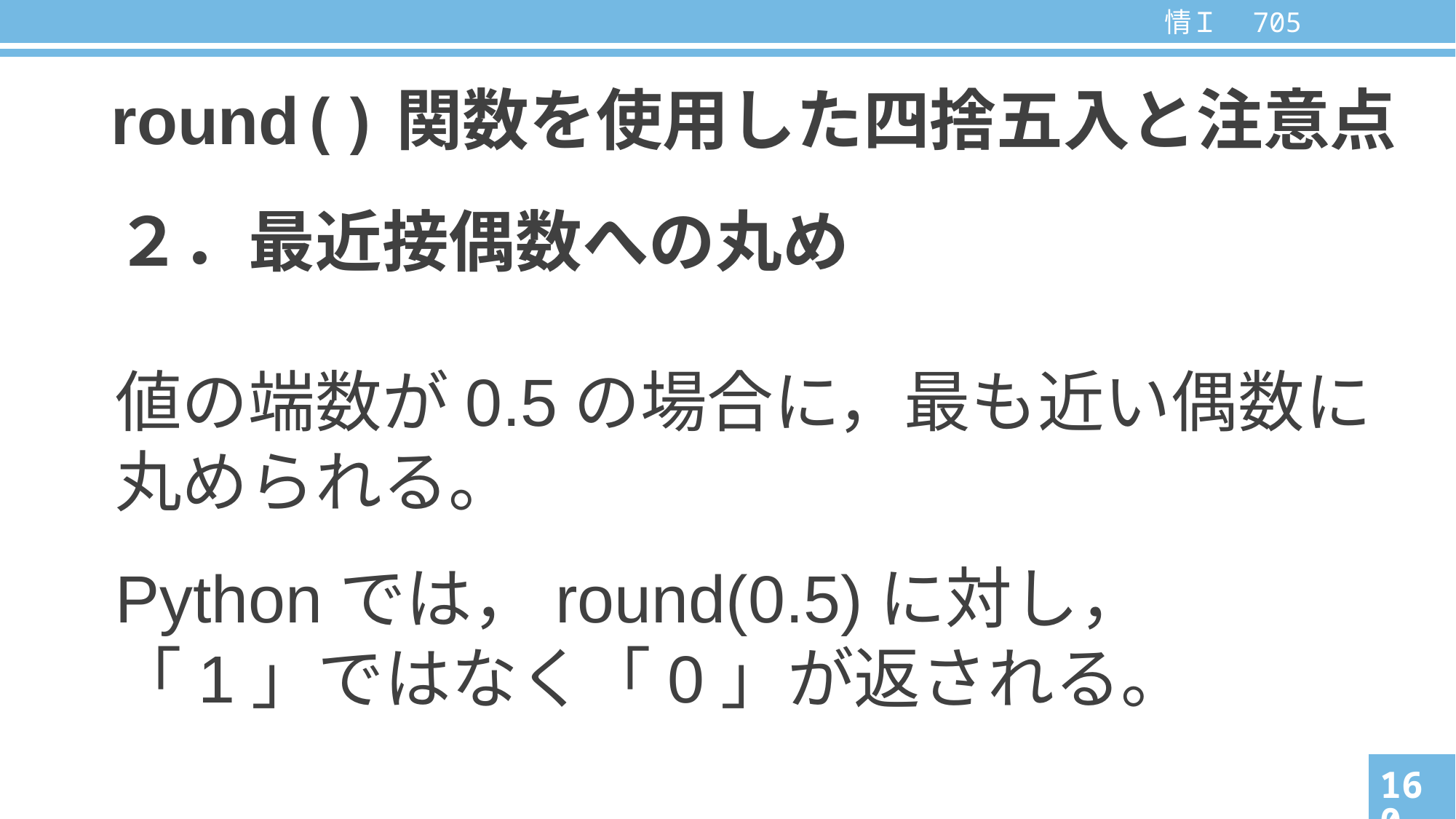

# round()関数を使用した四捨五入と注意点
２．最近接偶数への丸め

値の端数が0.5の場合に，最も近い偶数に
丸められる。
Pythonでは，round(0.5)に対し，
「1」ではなく「0」が返される。
160